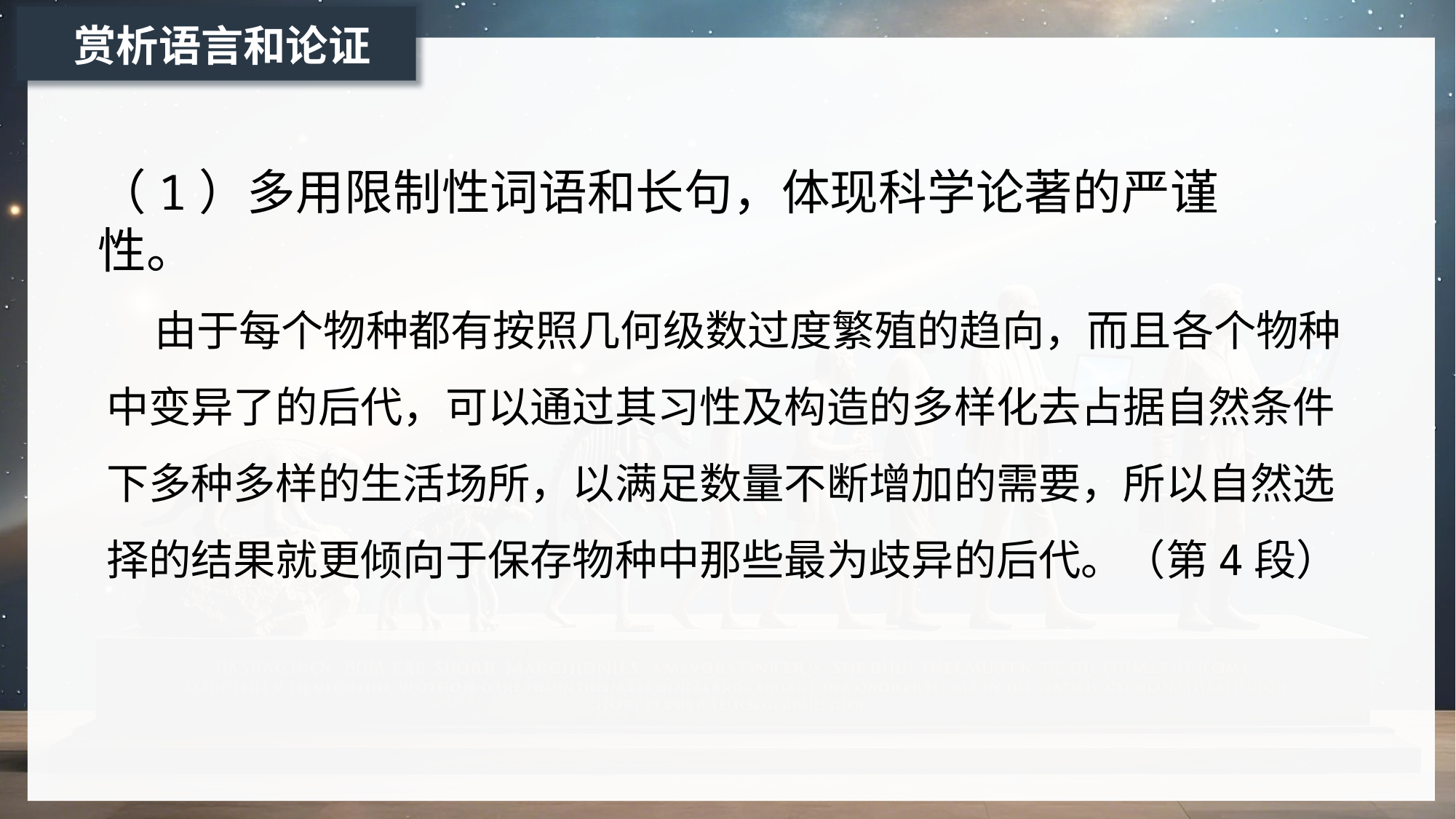

赏析语言和论证

（1）多用限制性词语和长句，体现科学论著的严谨性。
    由于每个物种都有按照几何级数过度繁殖的趋向，而且各个物种中变异了的后代，可以通过其习性及构造的多样化去占据自然条件下多种多样的生活场所，以满足数量不断增加的需要，所以自然选择的结果就更倾向于保存物种中那些最为歧异的后代。（第4段）